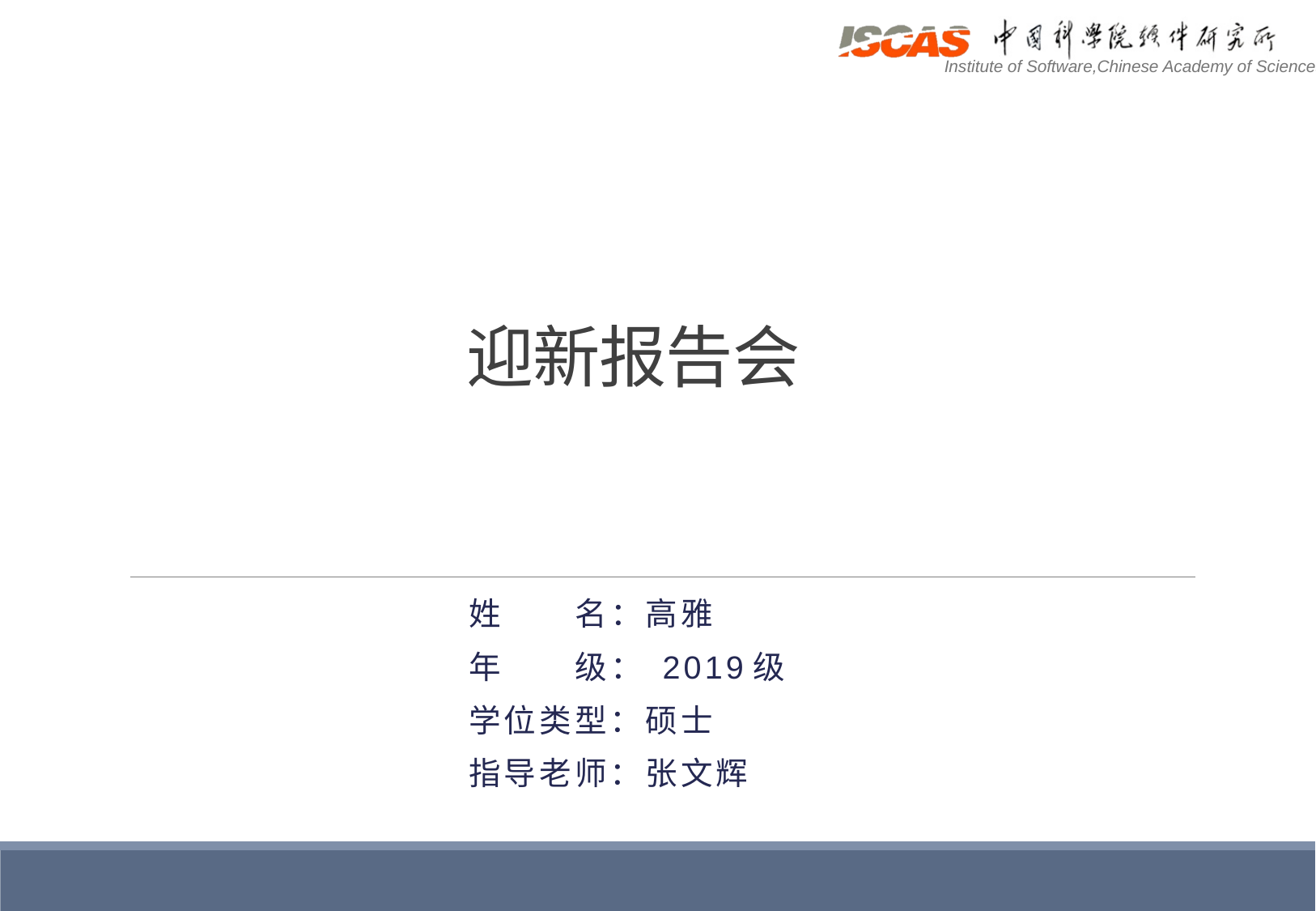

# 迎新报告会
姓  	 名：高雅
年	 级： 2019级
学位类型：硕士
指导老师：张文辉